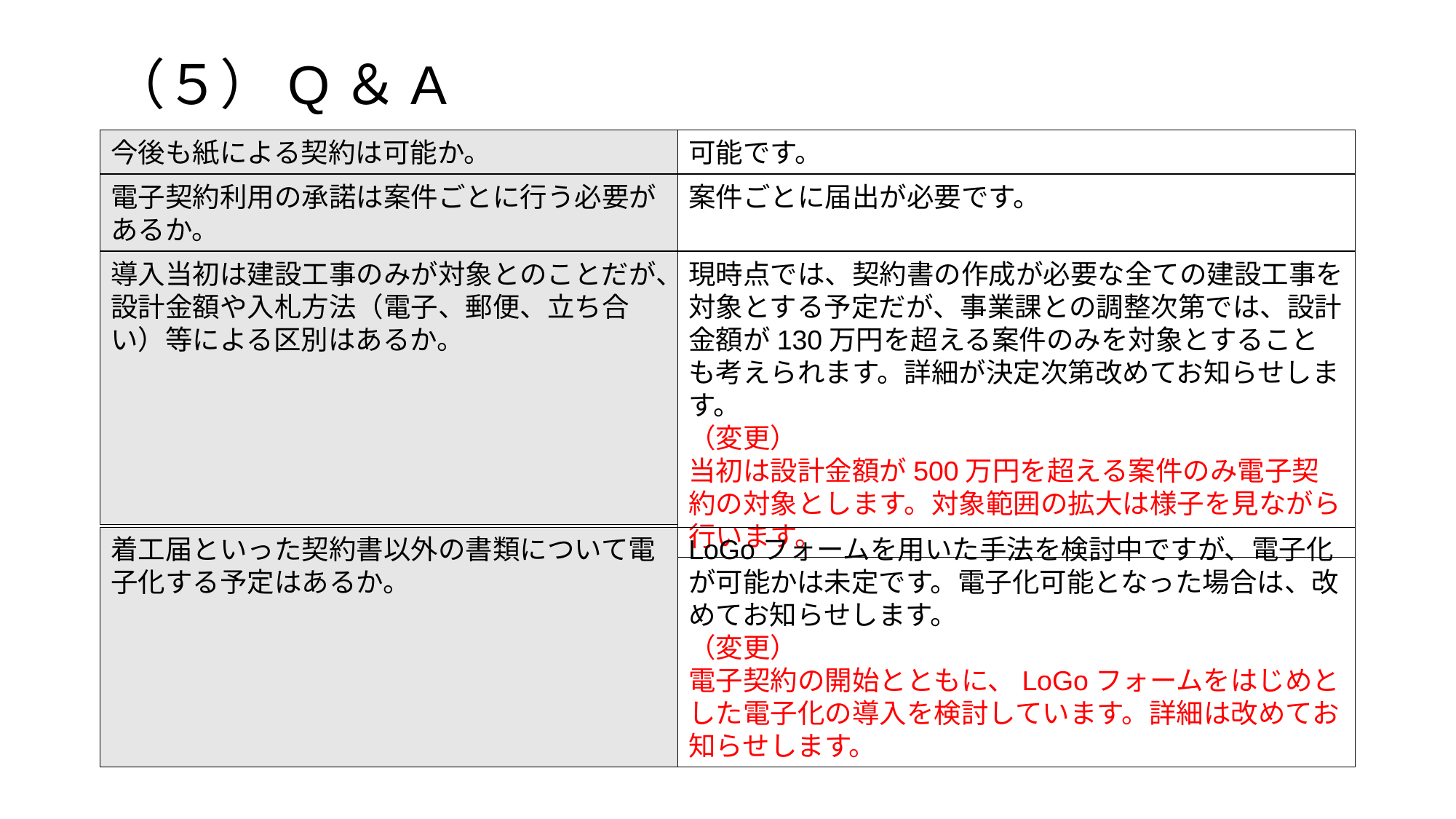

# （５）Q＆A
今後も紙による契約は可能か。
可能です。
電子契約利用の承諾は案件ごとに行う必要があるか。
案件ごとに届出が必要です。

現時点では、契約書の作成が必要な全ての建設工事を対象とする予定だが、事業課との調整次第では、設計金額が130万円を超える案件のみを対象とすることも考えられます。詳細が決定次第改めてお知らせします。
（変更）
当初は設計金額が500万円を超える案件のみ電子契約の対象とします。対象範囲の拡大は様子を見ながら行います。
導入当初は建設工事のみが対象とのことだが、設計金額や入札方法（電子、郵便、立ち合い）等による区別はあるか。

着工届といった契約書以外の書類について電子化する予定はあるか。

LoGoフォームを用いた手法を検討中ですが、電子化が可能かは未定です。電子化可能となった場合は、改めてお知らせします。
（変更）
電子契約の開始とともに、LoGoフォームをはじめとした電子化の導入を検討しています。詳細は改めてお知らせします。